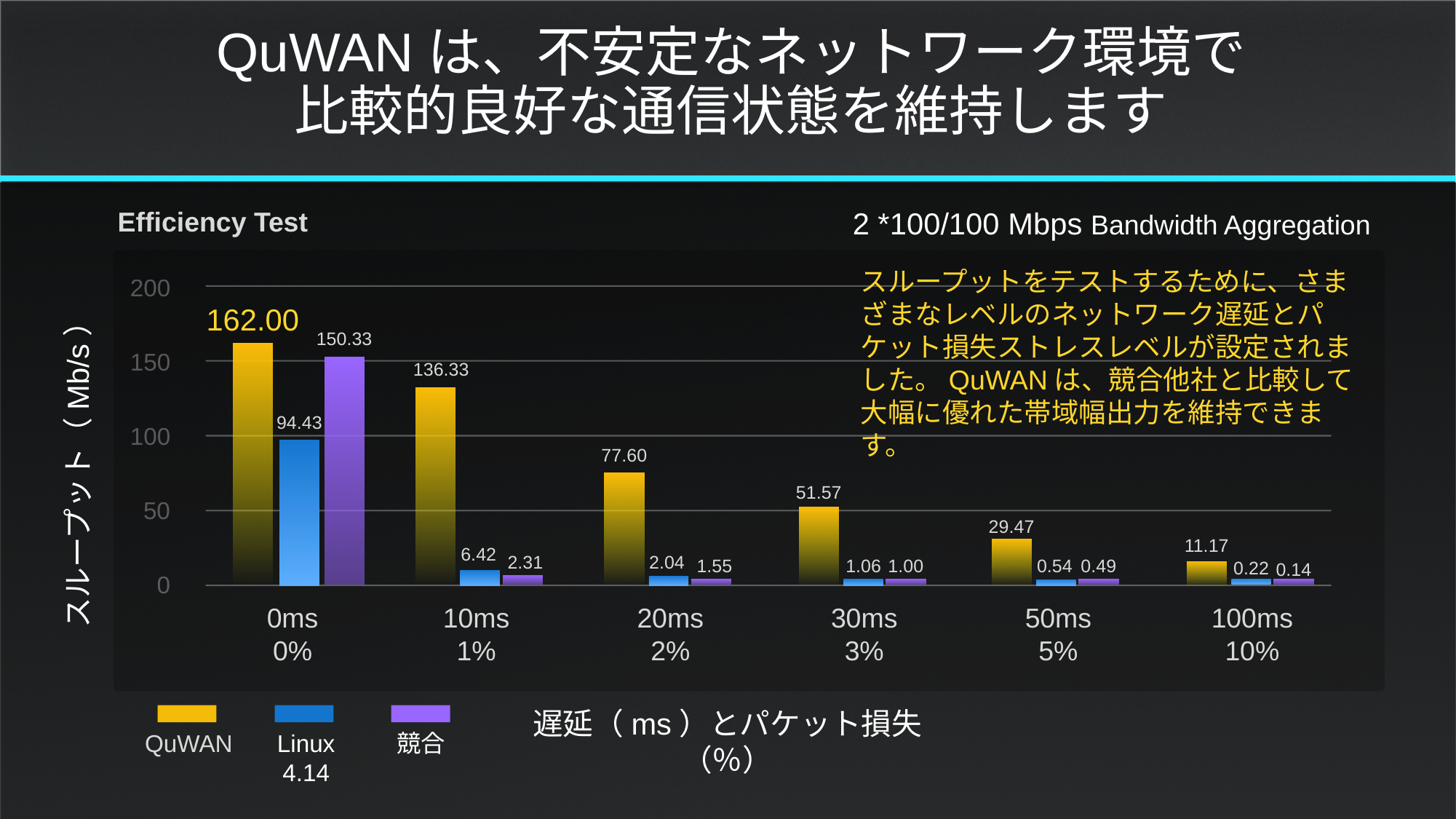

不穩定的網路環境中
QuWAN 維持相對較高頻寬輸出
# QuWANは、不安定なネットワーク環境で 比較的良好な通信状態を維持します
Efficiency Test
2 *100/100 Mbps Bandwidth Aggregation

200
150
100
50
0
スループットをテストするために、さまざまなレベルのネットワーク遅延とパケット損失ストレスレベルが設定されました。QuWANは、競合他社と比較して大幅に優れた帯域幅出力を維持できます。
162.00
150.33
136.33

94.43
77.60

スループット（Mb/s）

51.57

29.47

11.17
6.42

2.31
2.04
0.54
1.55
1.06
1.00
0.49
0.22
0.14

0ms
0%
10ms
1%
20ms
2%
30ms
3%
50ms
5%
100ms
10%
遅延（ms）とパケット損失（％）

QuWAN
Linux 4.14
競合